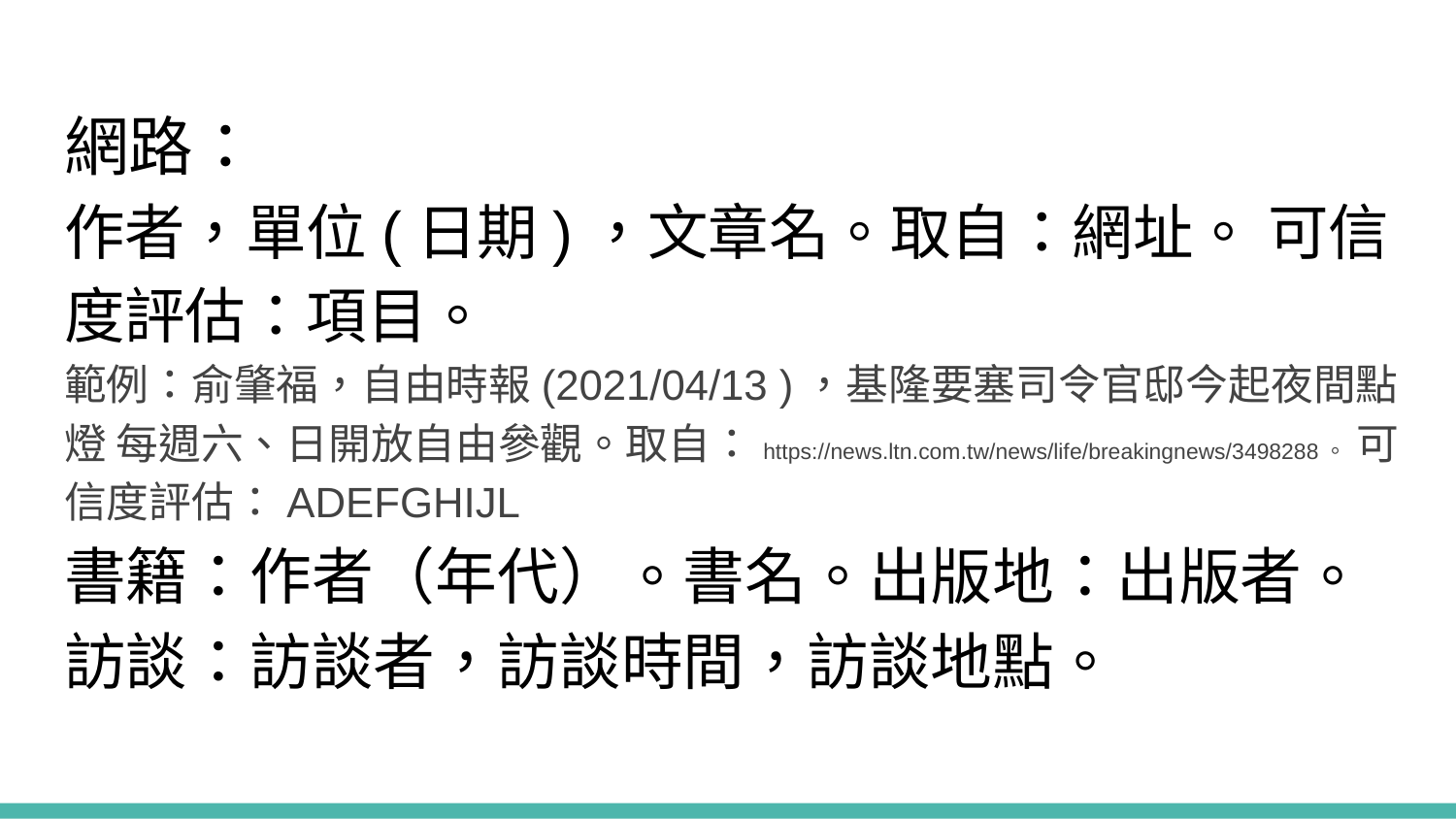

網路：
作者，單位(日期)，文章名。取自：網址。 可信度評估：項目。
範例：俞肇福，自由時報(2021/04/13 )，基隆要塞司令官邸今起夜間點燈 每週六、日開放自由參觀。取自：https://news.ltn.com.tw/news/life/breakingnews/3498288。 可信度評估：ADEFGHIJL
書籍：作者（年代）。書名。出版地：出版者。
訪談：訪談者，訪談時間，訪談地點。